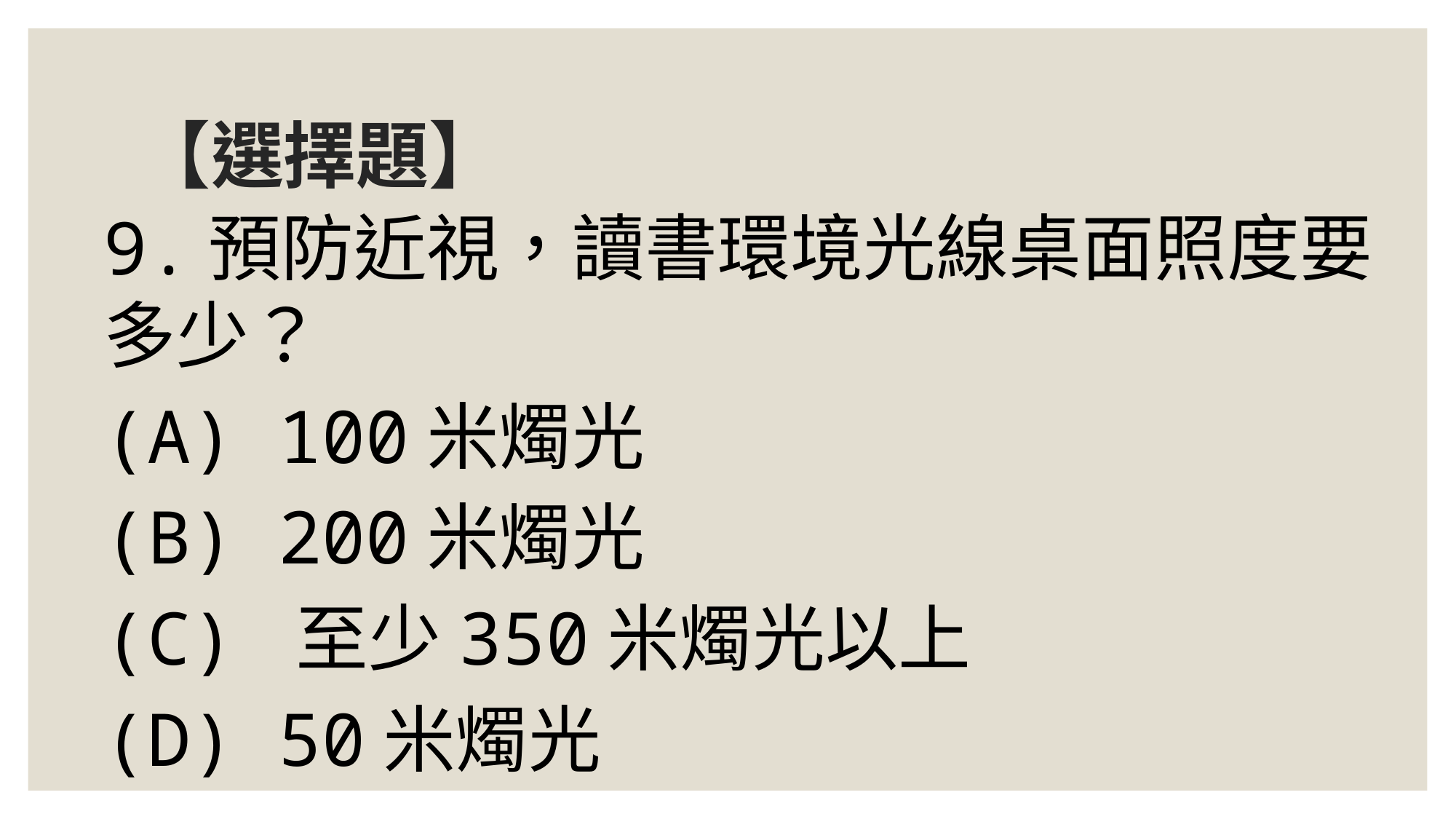

# 【選擇題】
9.預防近視，讀書環境光線桌面照度要多少？
(A) 100米燭光
(B) 200米燭光
(C) 至少350米燭光以上
(D) 50米燭光